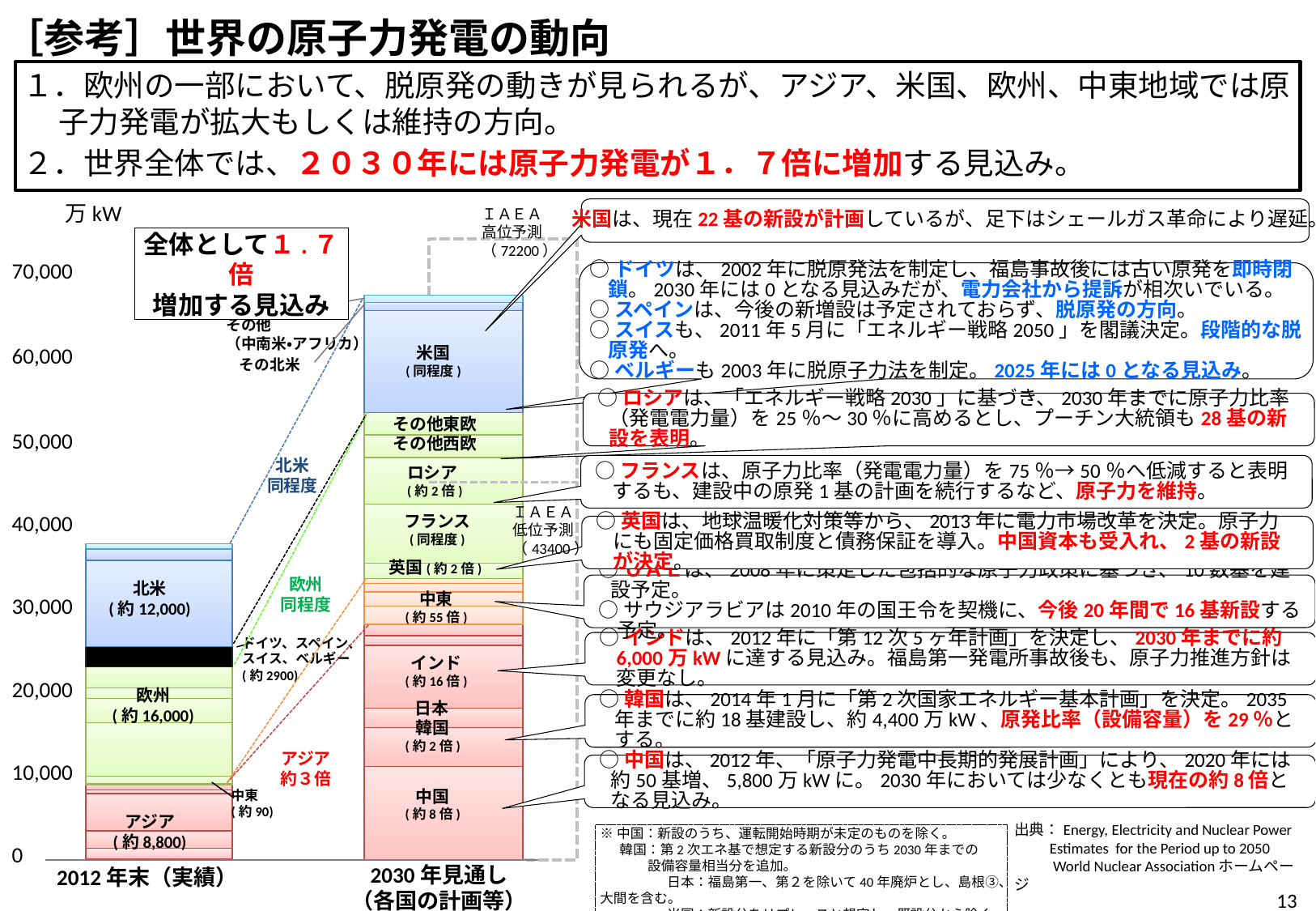

［参考］世界の原子力発電の動向
１．欧州の一部において、脱原発の動きが見られるが、アジア、米国、欧州、中東地域では原子力発電が拡大もしくは維持の方向。
２．世界全体では、２０３０年には原子力発電が１．７倍に増加する見込み。

### Chart

| Category | China | Korea, Republic of | Japan | India | Socialist Republic of Viet Nam | Asia（Far East+South Asia） | United Arab Emirates | Kingdom of Saudi Arabia | Republic of Turkey | Middle East  | United Kingdom | France | Russian Federation | その他西欧 | その他東欧 | Germany、Switzerland、Belgium | United States of America | North America | Latin America+Africa |
|---|---|---|---|---|---|---|---|---|---|---|---|---|---|---|---|---|---|---|---|
ＩＡＥＡ
高位予測
（72200）

万kW
米国は、現在22基の新設が計画しているが、足下はシェールガス革命により遅延。

### Chart

| Category | China | Korea, Republic of | Japan | India | Socialist Republic of Viet Nam | Asia（Far East+South Asia） | United Arab Emirates | Kingdom of Saudi Arabia | Republic of Turkey | Middle East  | United Kingdom | France | Germany、Spain、Switzerland、Belgium | その他西欧 | その他東欧 | Russian Federation | United States of America | North America | Latin America+Africa+オセアニア |
|---|---|---|---|---|---|---|---|---|---|---|---|---|---|---|---|---|---|---|---|
全体として１.７倍
増加する見込み

70,000

60,000

50,000

40,000

30,000

20,000

10,000

0
○ドイツは、2002年に脱原発法を制定し、福島事故後には古い原発を即時閉鎖。2030年には0となる見込みだが、電力会社から提訴が相次いでいる。
○スペインは、今後の新増設は予定されておらず、脱原発の方向。
○スイスも、2011年5月に「エネルギー戦略2050」を閣議決定。段階的な脱原発へ。
○ベルギーも2003年に脱原子力法を制定。2025年には0となる見込み。
その他
（中南米・アフリカ）
米国
(同程度)
その北米
○ロシアは、「エネルギー戦略2030」に基づき、2030年までに原子力比率（発電電力量）を25％～30％に高めるとし、プーチン大統領も28基の新設を表明。
その他東欧
その他西欧
北米
同程度
○フランスは、原子力比率（発電電力量）を75％→50％へ低減すると表明するも、建設中の原発1基の計画を続行するなど、原子力を維持。
ロシア
(約2倍)
ＩＡＥＡ
低位予測
（43400）
フランス
(同程度)
○英国は、地球温暖化対策等から、2013年に電力市場改革を決定。原子力にも固定価格買取制度と債務保証を導入。中国資本も受入れ、2基の新設が決定。
英国(約2倍)
欧州
同程度
北米
(約12,000)
○ＵＡＥは、2008年に策定した包括的な原子力政策に基づき、10数基を建設予定。
○サウジアラビアは2010年の国王令を契機に、今後20年間で16基新設する予定。
中東
(約55倍)
○インドは、2012年に「第12次5ヶ年計画」を決定し、2030年までに約6,000万kWに達する見込み。福島第一発電所事故後も、原子力推進方針は変更なし。
ドイツ、スペイン、
スイス、ベルギー
(約2900)
インド
(約16倍)
欧州
(約16,000)
日本
○韓国は、2014年1月に「第2次国家エネルギー基本計画」を決定。2035年までに約18基建設し、約4,400万kW、原発比率（設備容量）を29％とする。
韓国
(約2倍)
アジア
約３倍
○中国は、2012年、「原子力発電中長期的発展計画」により、2020年には約50基増、5,800万kWに。2030年においては少なくとも現在の約8倍となる見込み。
中国
(約8倍)
中東
(約90)
アジア
(約8,800)
出典：Energy, Electricity and Nuclear Power
Estimates  for the Period up to 2050
 World Nuclear Associationホームページ
※中国：新設のうち、運転開始時期が未定のものを除く。
　  韓国：第2次エネ基で想定する新設分のうち2030年までの
設備容量相当分を追加。
　  日本：福島第一、第２を除いて40年廃炉とし、島根③、大間を含む。
　  米国：新設分をリプレースと想定し、既設分から除く。
2030年見通し
（各国の計画等）
2012年末（実績）
13